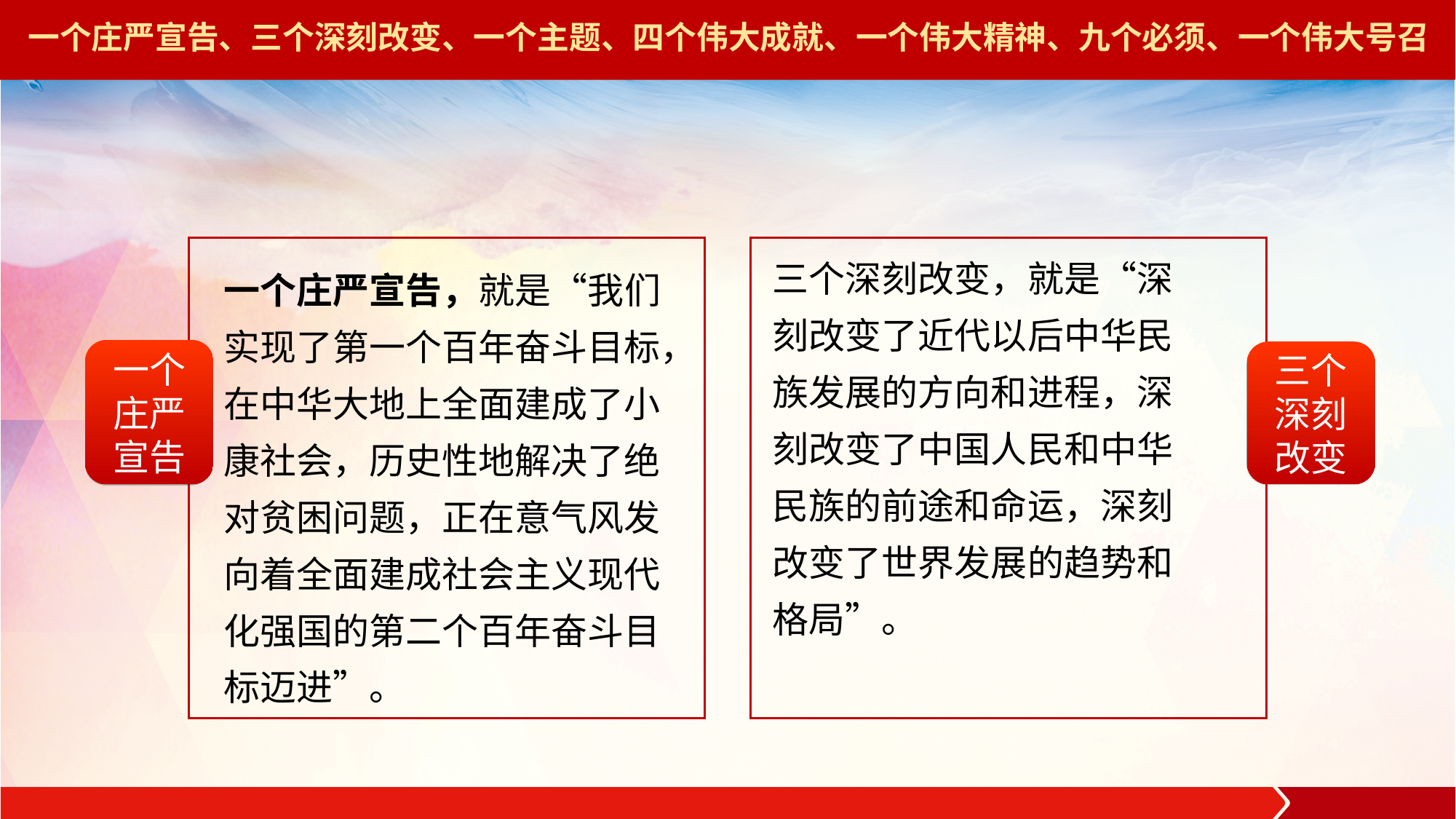

一个庄严宣告、三个深刻改变、一个主题、四个伟大成就、一个伟大精神、九个必须、一个伟大号召

三个深刻改变，就是“深刻改变了近代以后中华民族发展的方向和进程，深刻改变了中国人民和中华民族的前途和命运，深刻改变了世界发展的趋势和格局”。
一个庄严宣告，就是“我们实现了第一个百年奋斗目标，在中华大地上全面建成了小康社会，历史性地解决了绝对贫困问题，正在意气风发向着全面建成社会主义现代化强国的第二个百年奋斗目标迈进”。
一个庄严宣告
三个深刻改变